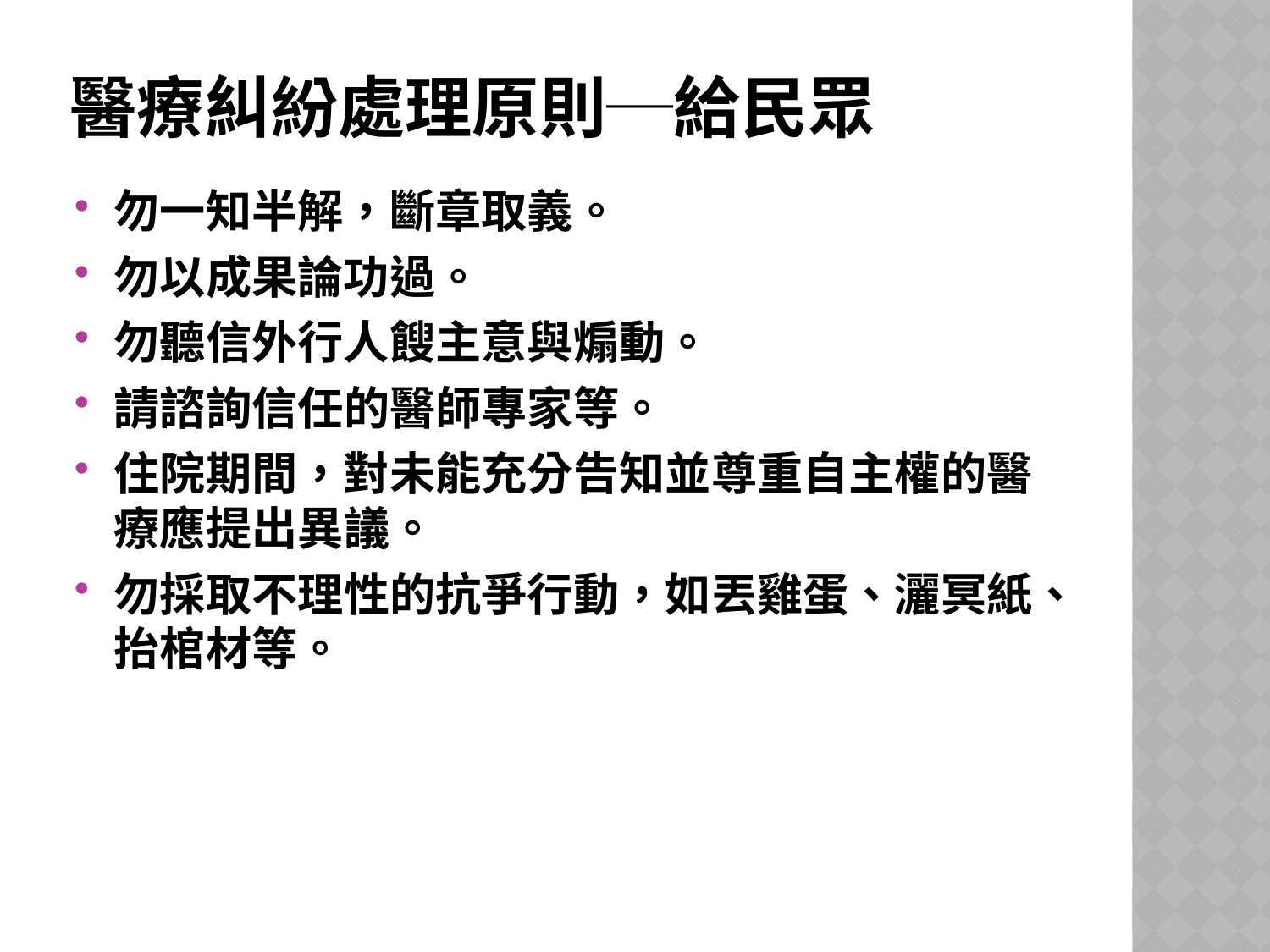

# 醫療糾紛處理原則─給民眾
勿一知半解，斷章取義。
勿以成果論功過。
勿聽信外行人餿主意與煽動。
請諮詢信任的醫師專家等。
住院期間，對未能充分告知並尊重自主權的醫療應提出異議。
勿採取不理性的抗爭行動，如丟雞蛋、灑冥紙、抬棺材等。